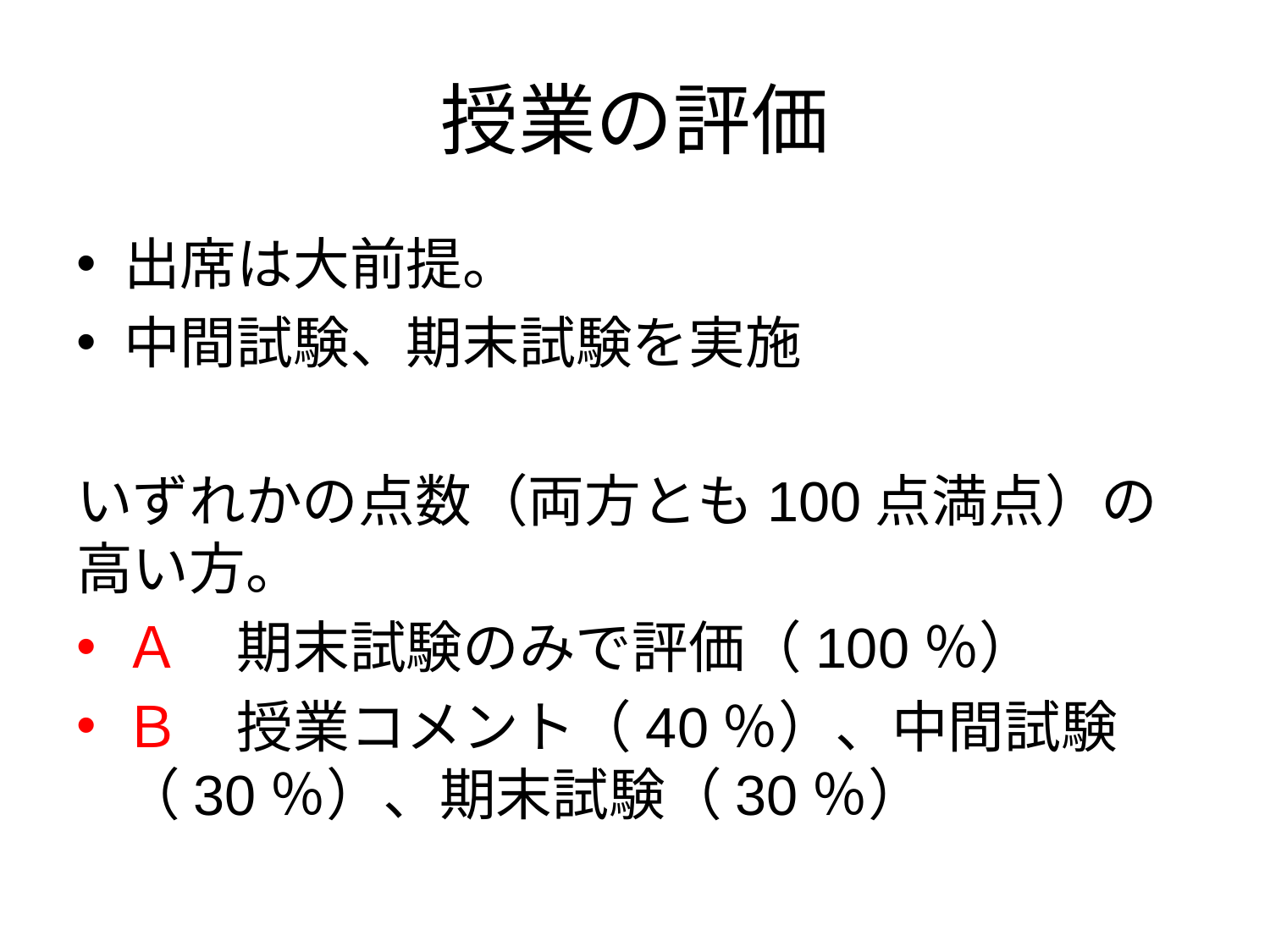

# 授業の評価
出席は大前提。
中間試験、期末試験を実施

いずれかの点数（両方とも100点満点）の高い方。
Ａ　期末試験のみで評価（100％）
Ｂ　授業コメント（40％）、中間試験（30％）、期末試験（30％）